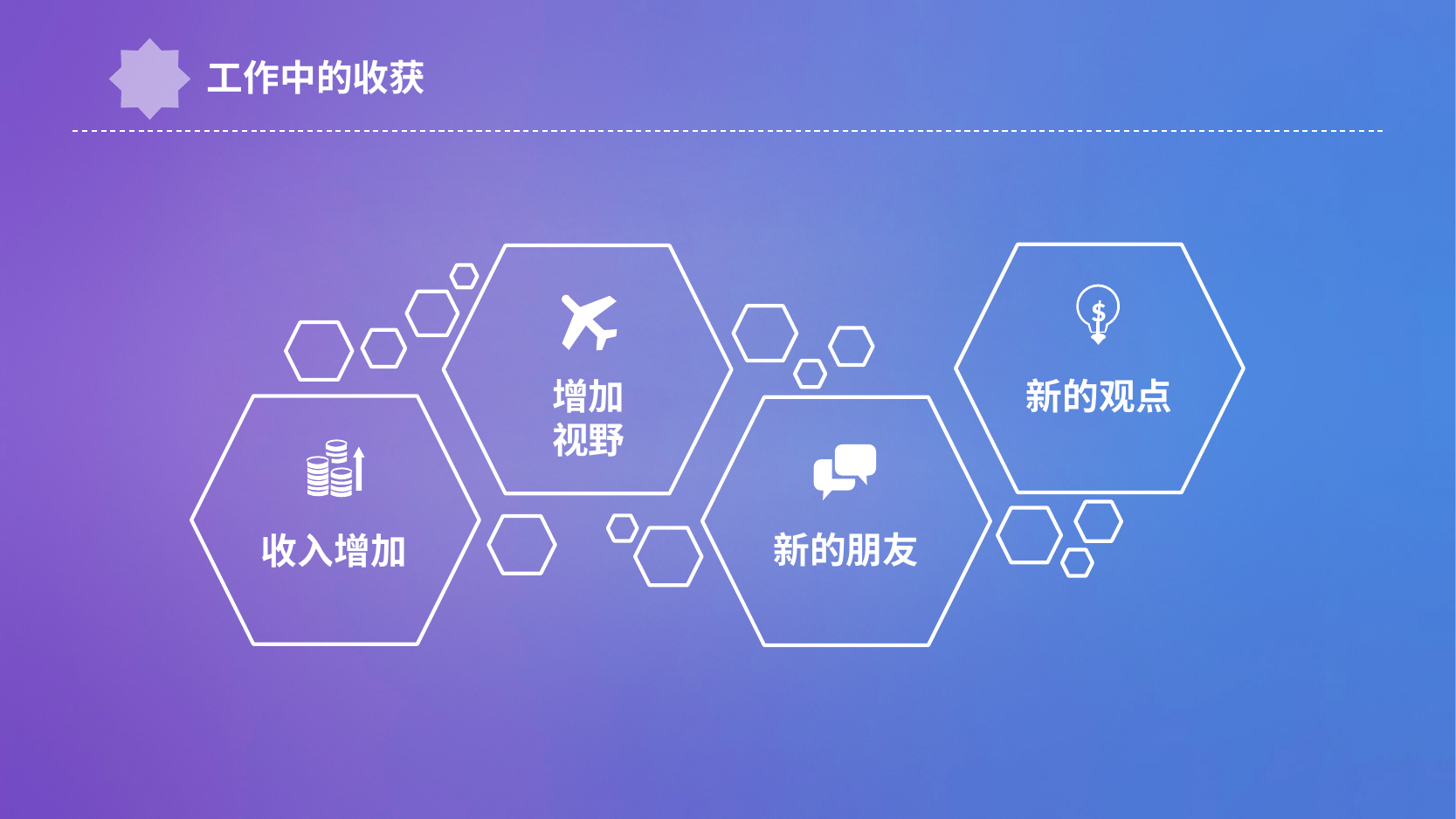

工作中的收获

$

新的观点

增加
视野

收入增加

新的朋友